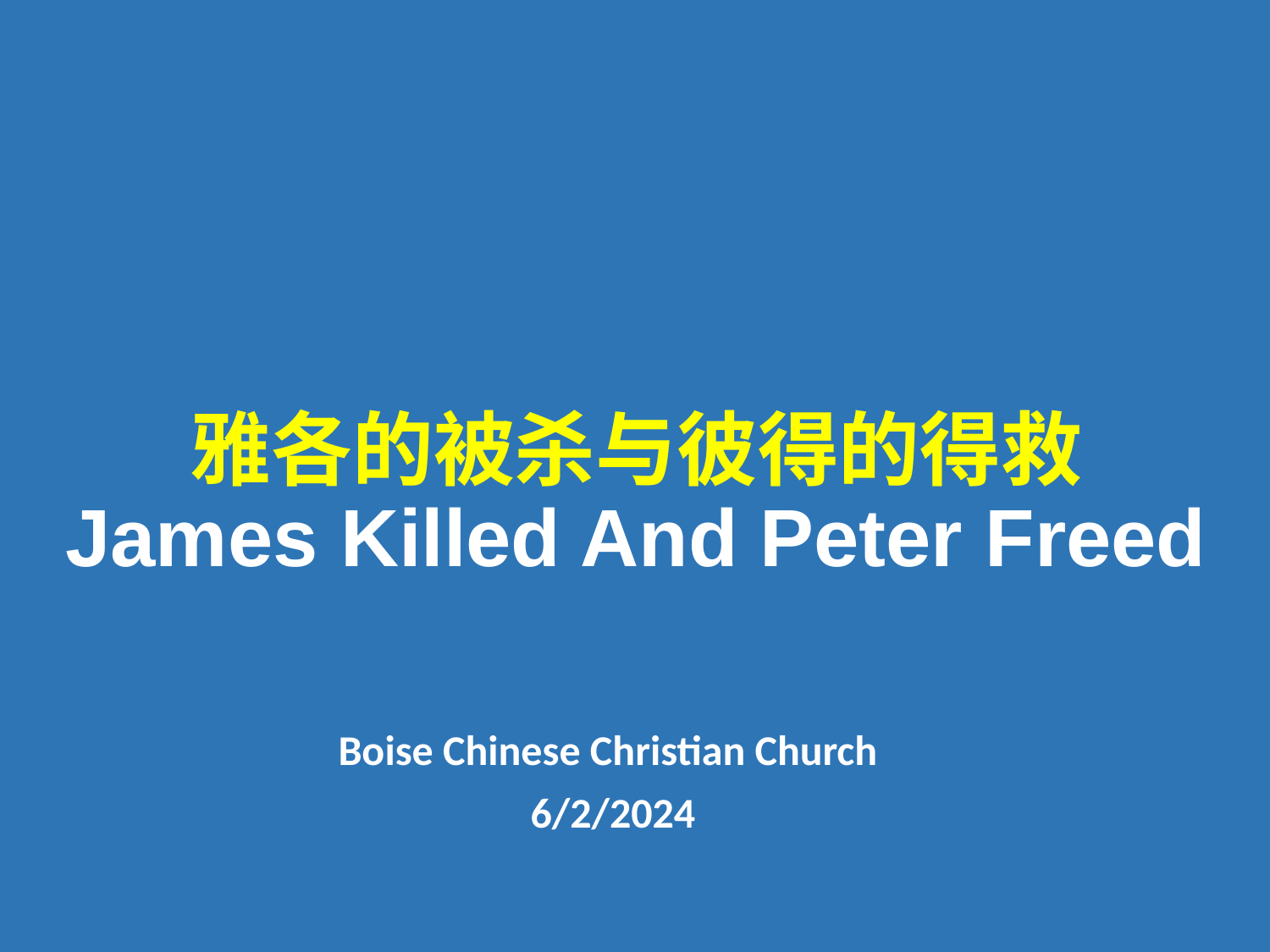

# 雅各的被杀与彼得的得救 James Killed And Peter Freed
Boise Chinese Christian Church
6/2/2024